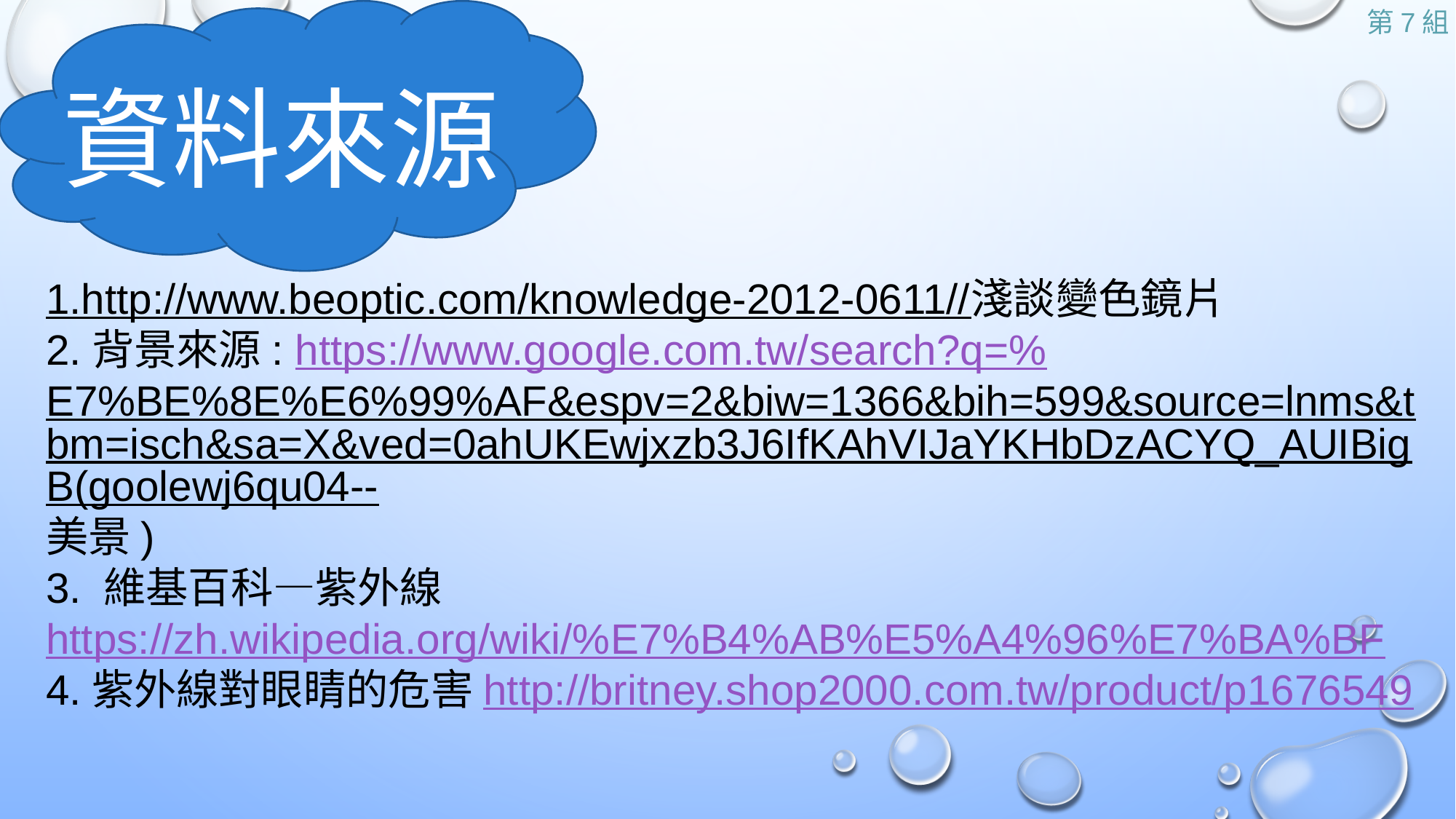

資料來源
1.http://www.beoptic.com/knowledge-2012-0611//淺談變色鏡片
2.背景來源: https://www.google.com.tw/search?q=%E7%BE%8E%E6%99%AF&espv=2&biw=1366&bih=599&source=lnms&tbm=isch&sa=X&ved=0ahUKEwjxzb3J6IfKAhVIJaYKHbDzACYQ_AUIBigB(goolewj6qu04--美景)
3. 維基百科—紫外線
https://zh.wikipedia.org/wiki/%E7%B4%AB%E5%A4%96%E7%BA%BF
4.紫外線對眼睛的危害http://britney.shop2000.com.tw/product/p1676549